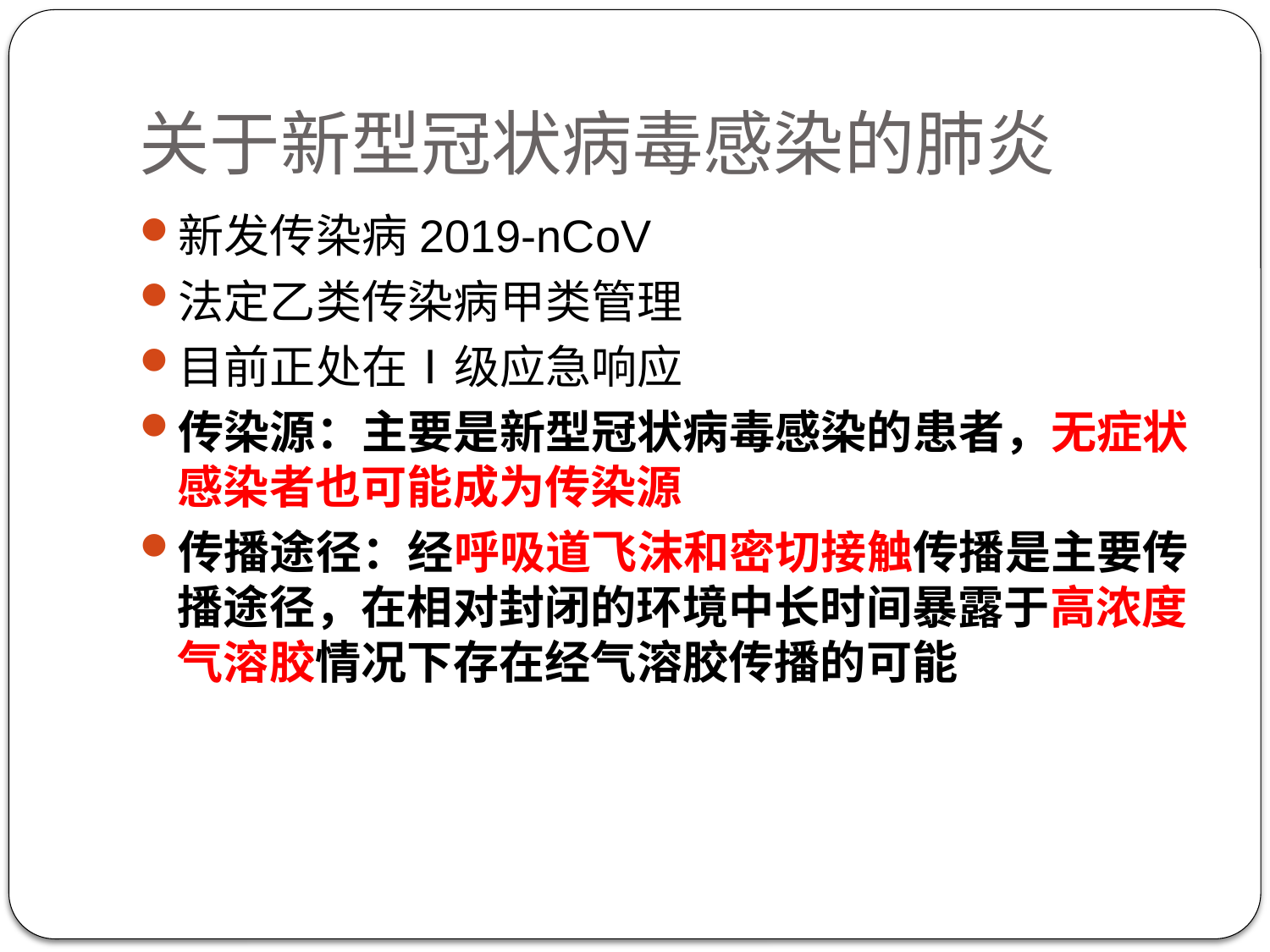

# 关于新型冠状病毒感染的肺炎
新发传染病2019-nCoV
法定乙类传染病甲类管理
目前正处在Ⅰ级应急响应
传染源：主要是新型冠状病毒感染的患者，无症状感染者也可能成为传染源
传播途径：经呼吸道飞沫和密切接触传播是主要传播途径，在相对封闭的环境中长时间暴露于高浓度气溶胶情况下存在经气溶胶传播的可能